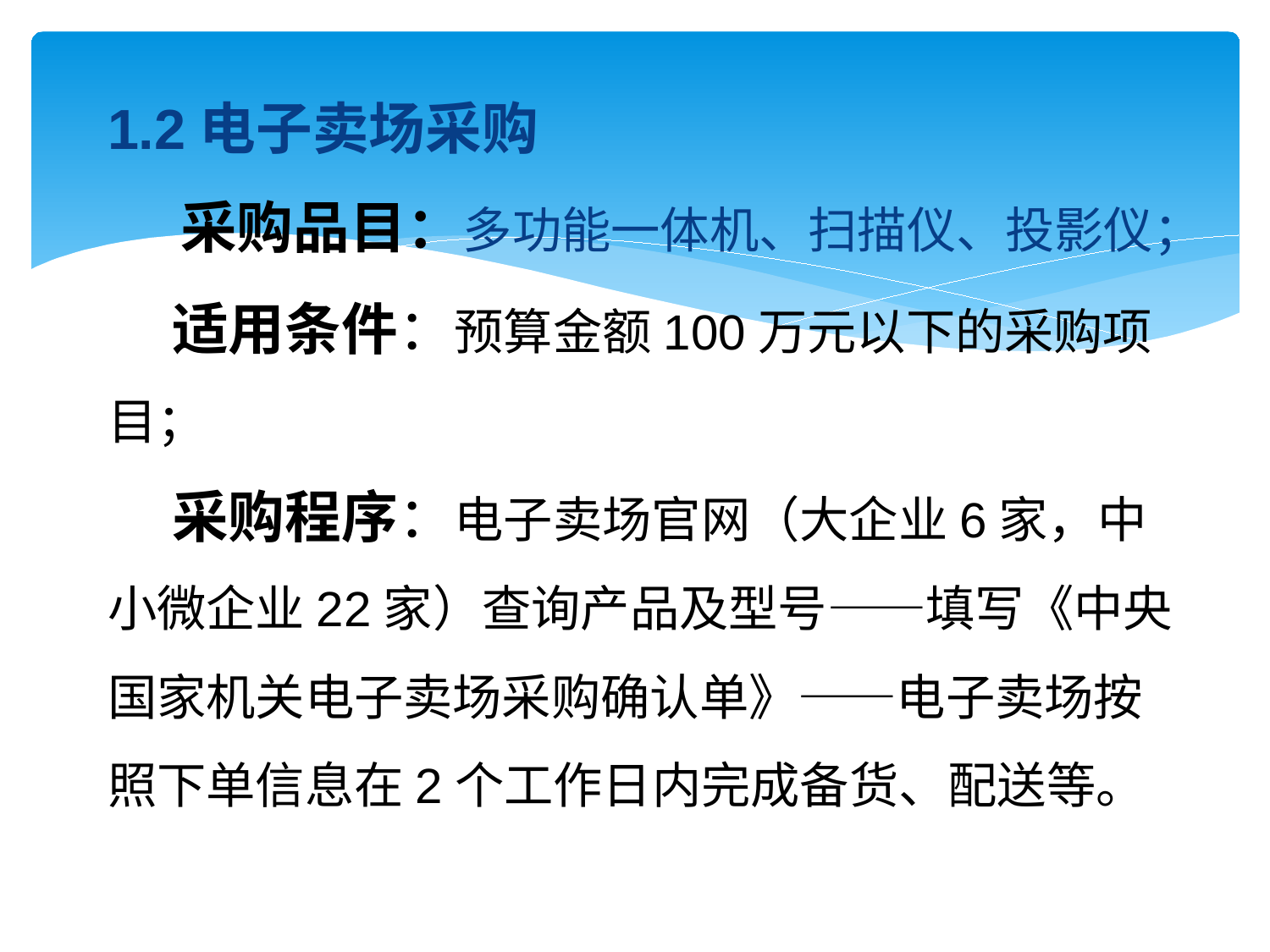

1.2电子卖场采购
    采购品目：多功能一体机、扫描仪、投影仪；
    适用条件：预算金额100万元以下的采购项目；
    采购程序：电子卖场官网（大企业6家，中小微企业22家）查询产品及型号——填写《中央国家机关电子卖场采购确认单》——电子卖场按照下单信息在2个工作日内完成备货、配送等。